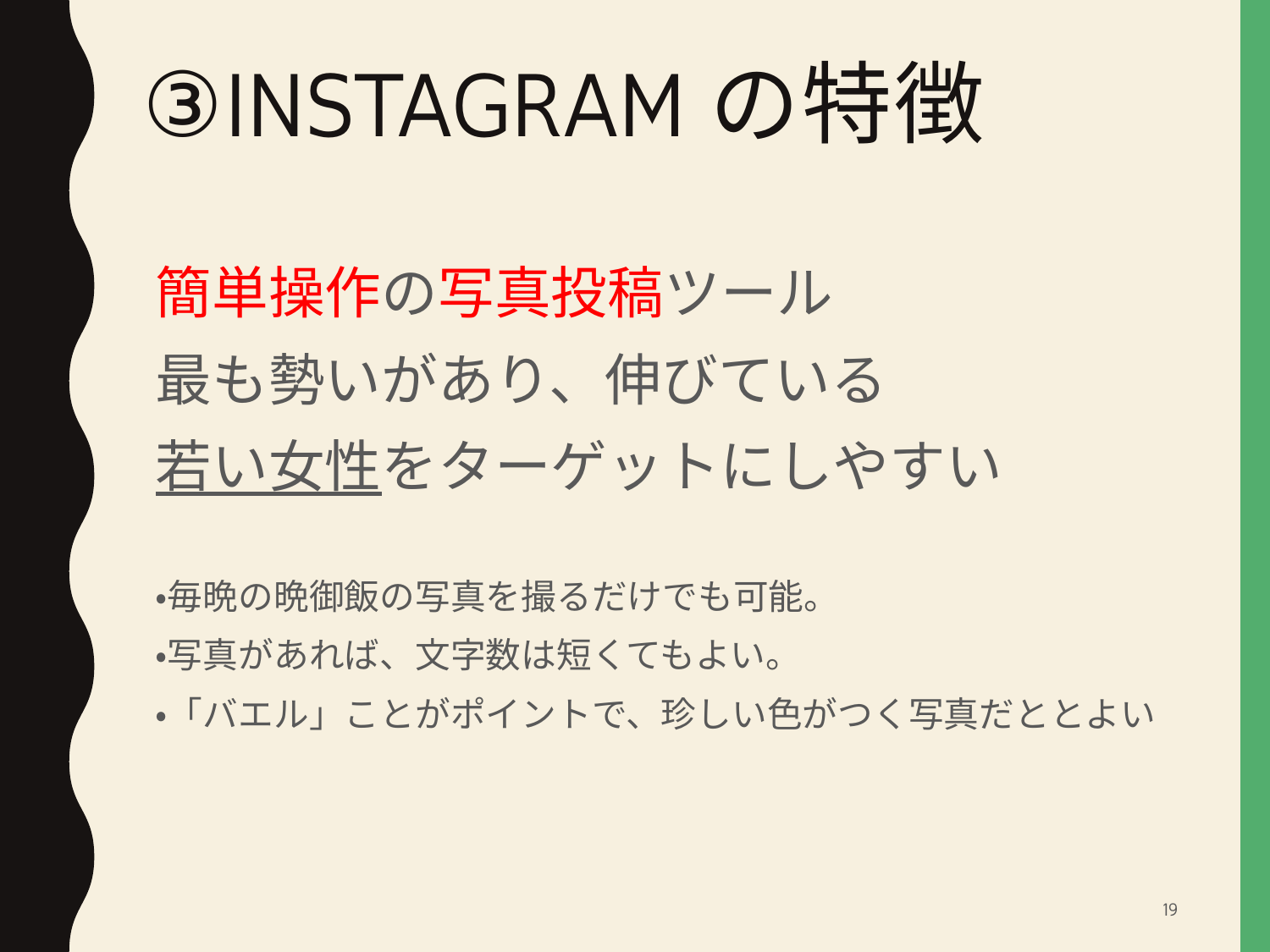

# ③Instagramの特徴
簡単操作の写真投稿ツール
最も勢いがあり、伸びている
若い女性をターゲットにしやすい

・毎晩の晩御飯の写真を撮るだけでも可能。
・写真があれば、文字数は短くてもよい。
・「バエル」ことがポイントで、珍しい色がつく写真だととよい
19